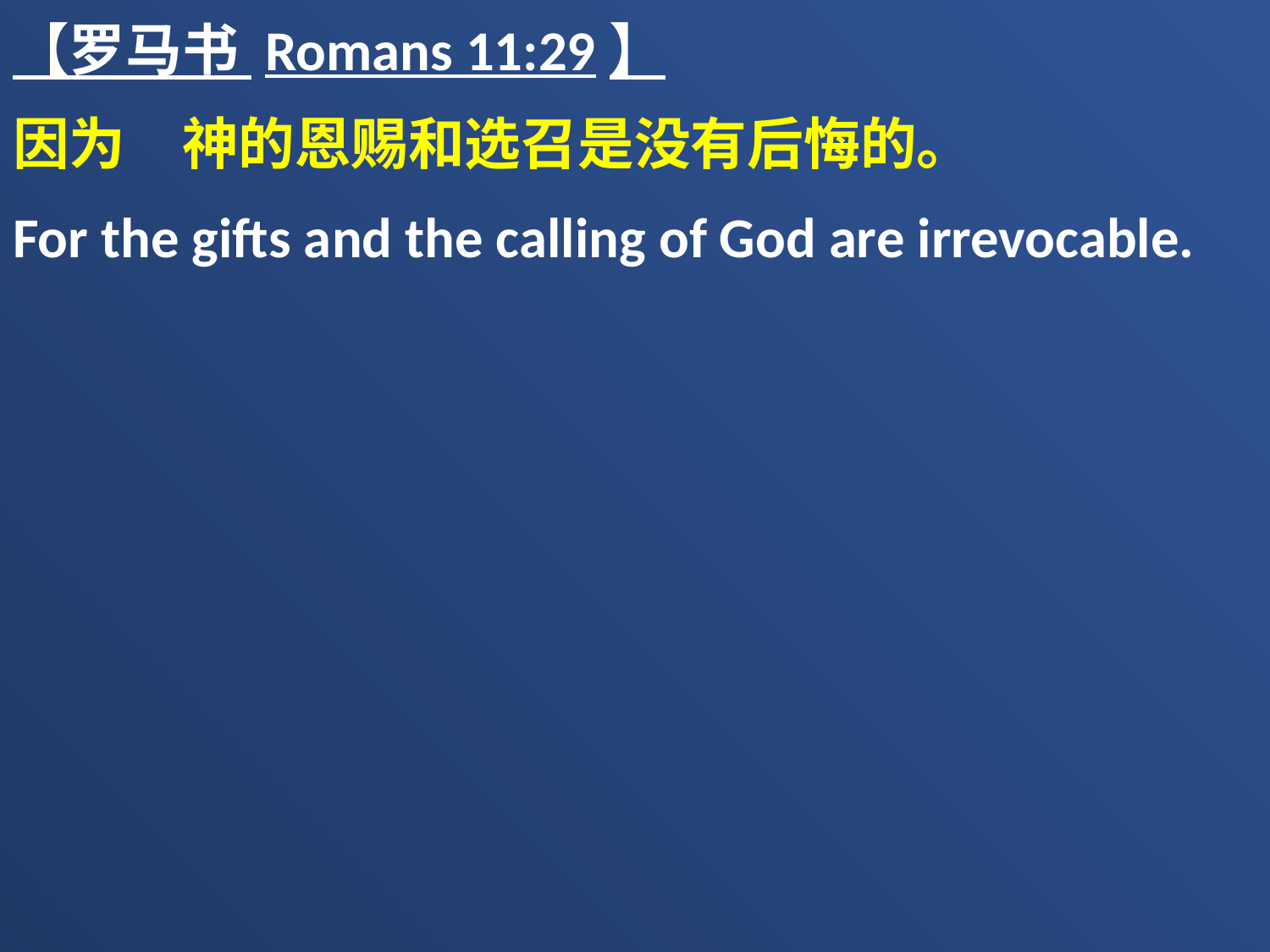

【罗马书 Romans 11:29】
因为　神的恩赐和选召是没有后悔的。
For the gifts and the calling of God are irrevocable.